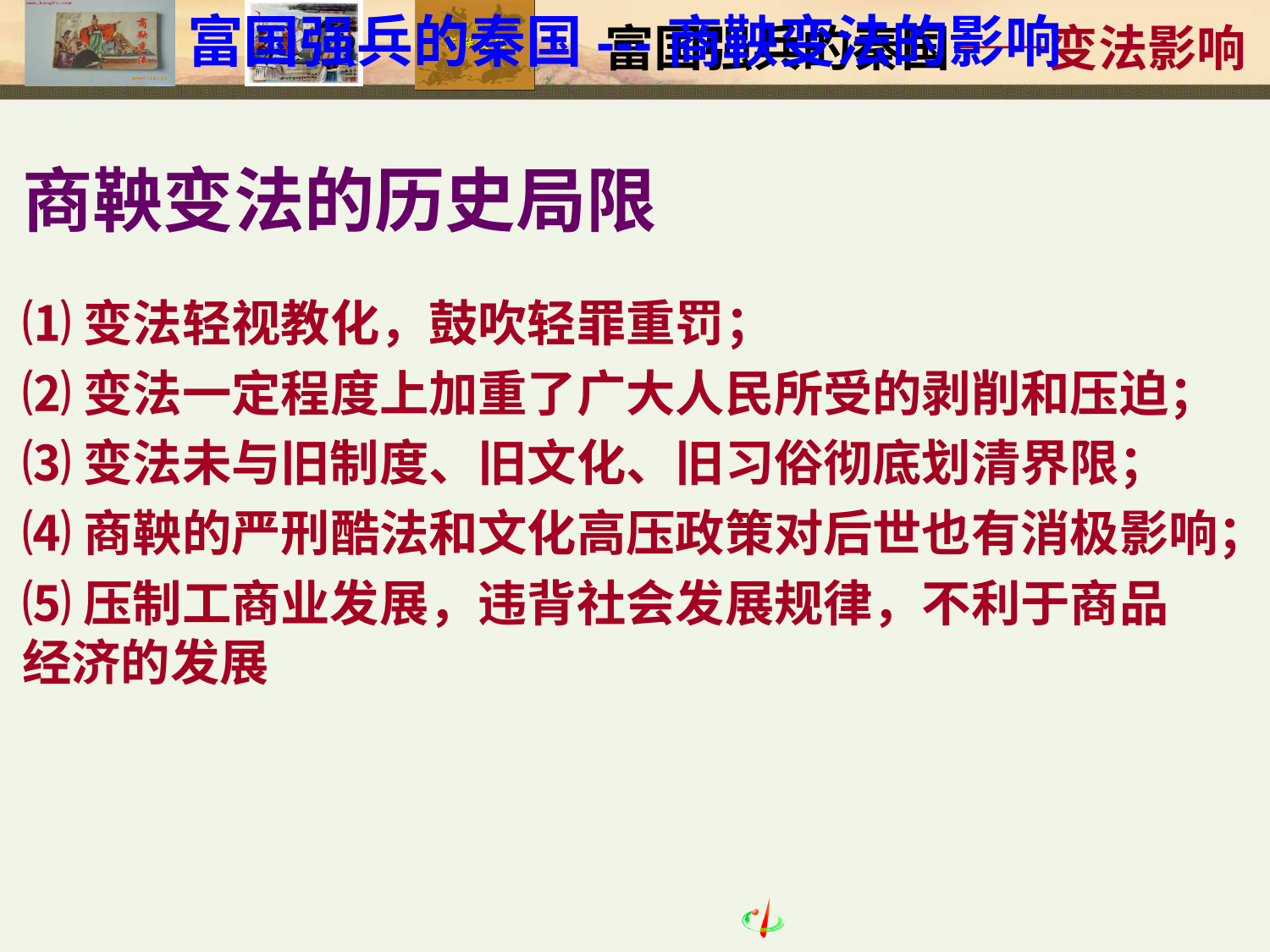

富国强兵的秦国---商鞅变法的影响
商鞅变法的历史局限
⑴变法轻视教化，鼓吹轻罪重罚；
⑵变法一定程度上加重了广大人民所受的剥削和压迫；
⑶变法未与旧制度、旧文化、旧习俗彻底划清界限；
⑷商鞅的严刑酷法和文化高压政策对后世也有消极影响；
⑸压制工商业发展，违背社会发展规律，不利于商品经济的发展